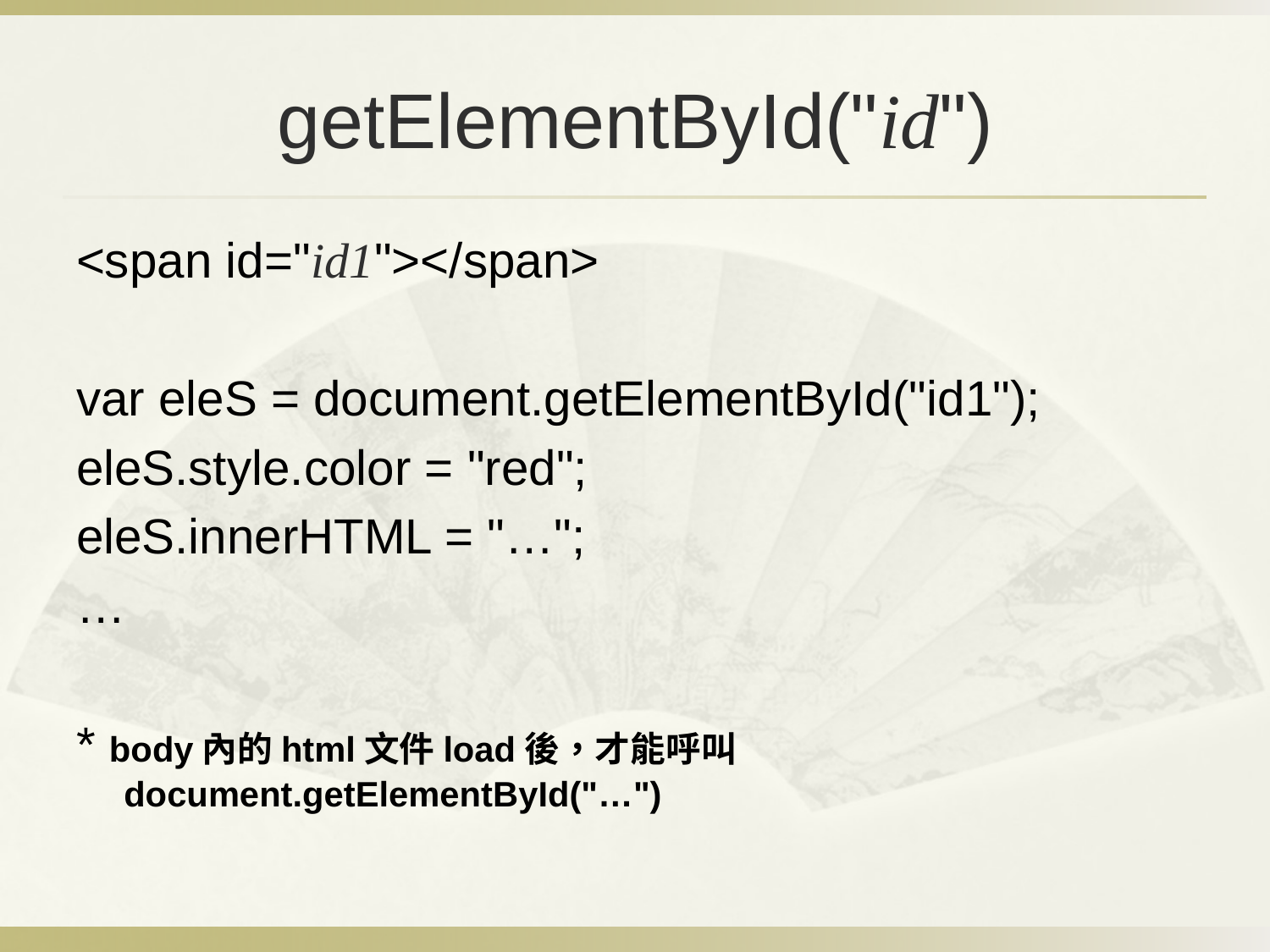

# getElementById("id")
<span id="id1"></span>

var eleS = document.getElementById("id1");
eleS.style.color = "red";
eleS.innerHTML = "…";
…

* body內的html文件load後，才能呼叫document.getElementById("…")